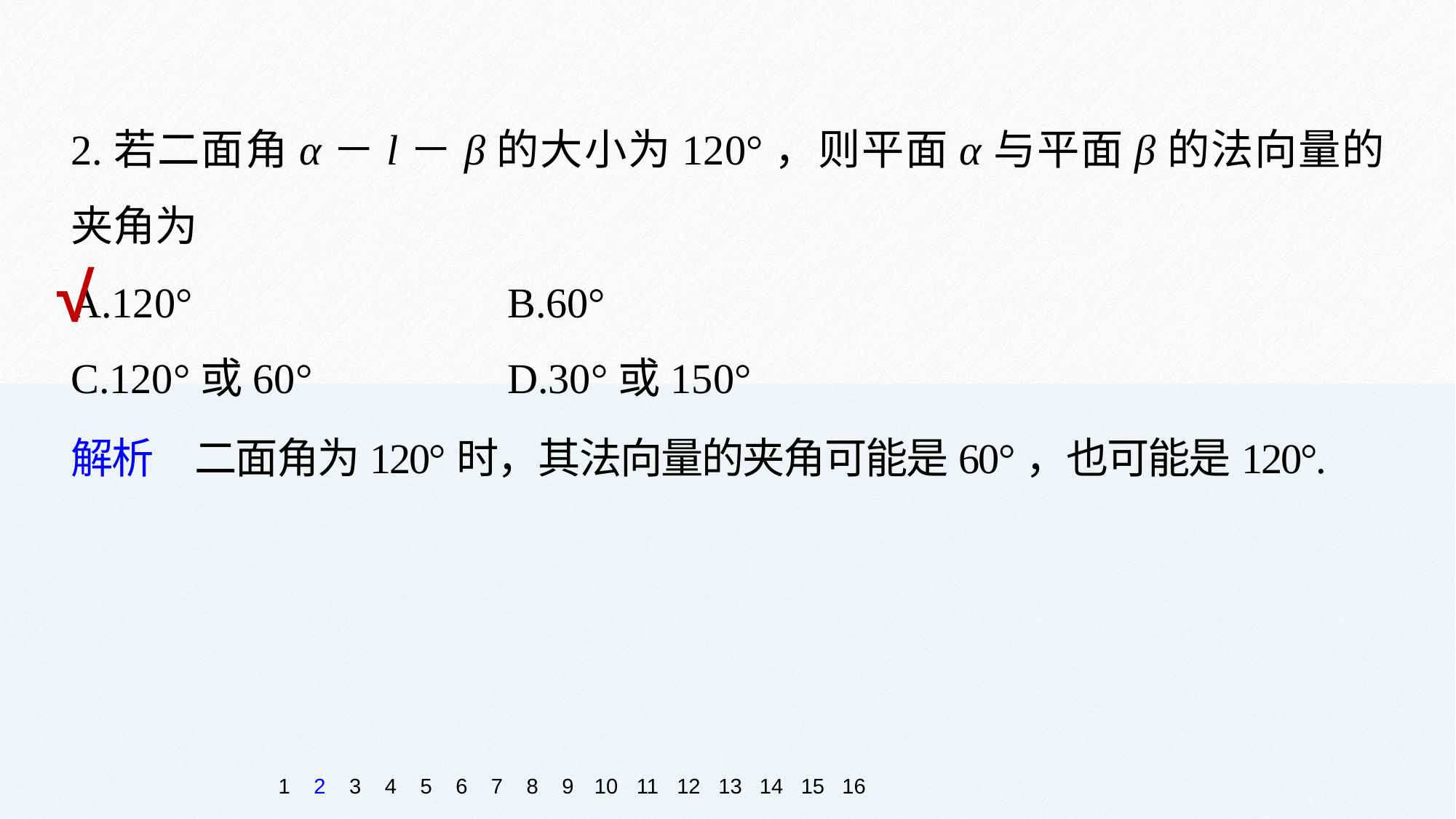

2.若二面角α－l－β的大小为120°，则平面α与平面β的法向量的夹角为
A.120°  			B.60°
C.120°或60°  		D.30°或150°
√
解析　二面角为120°时，其法向量的夹角可能是60°，也可能是120°.
1
2
3
4
5
6
7
8
9
10
11
12
13
14
15
16